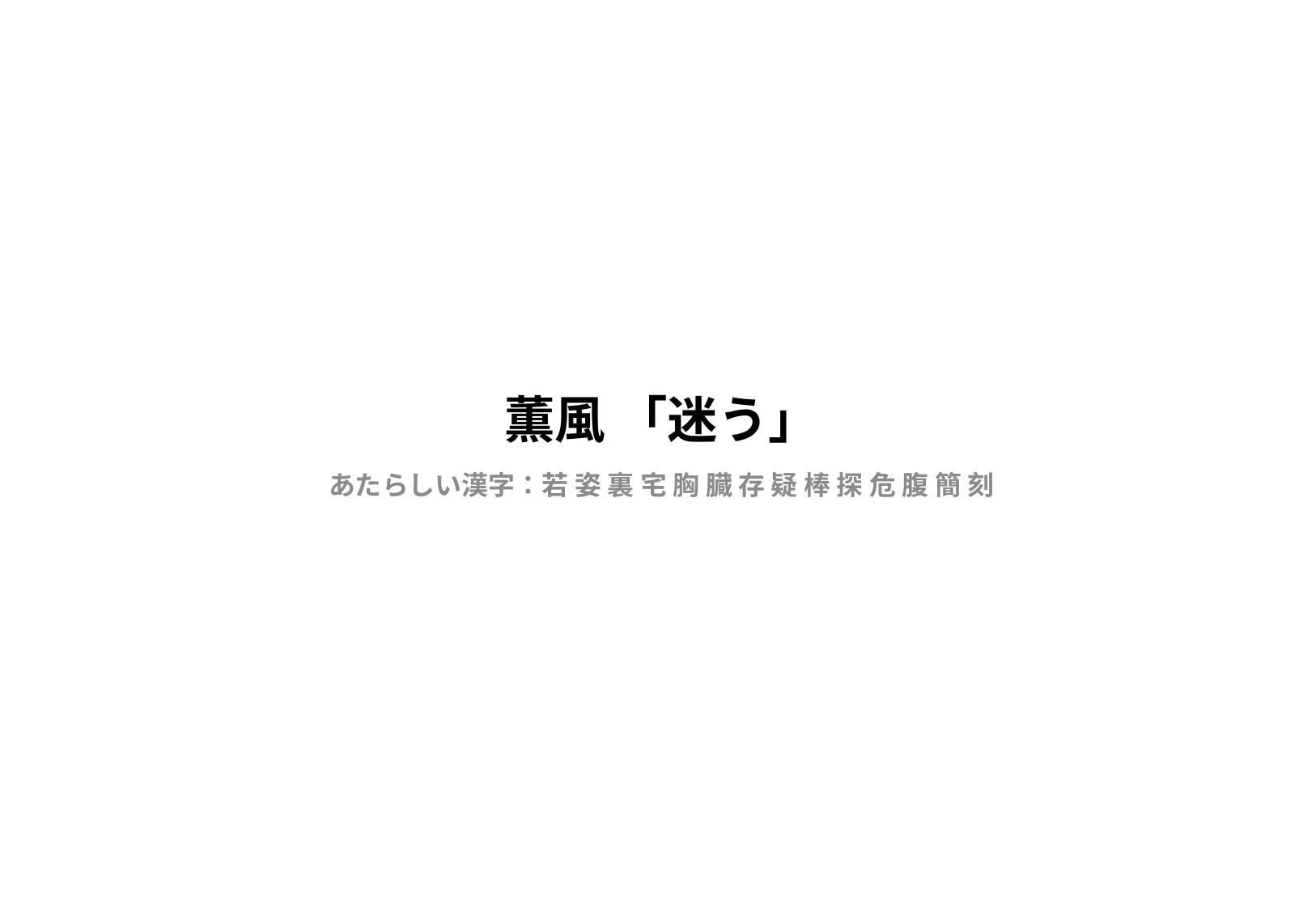

# 薫風 「迷う」
あたらしい漢字：若 姿 裏 宅 胸 臓 存 疑 棒 探 危 腹 簡 刻